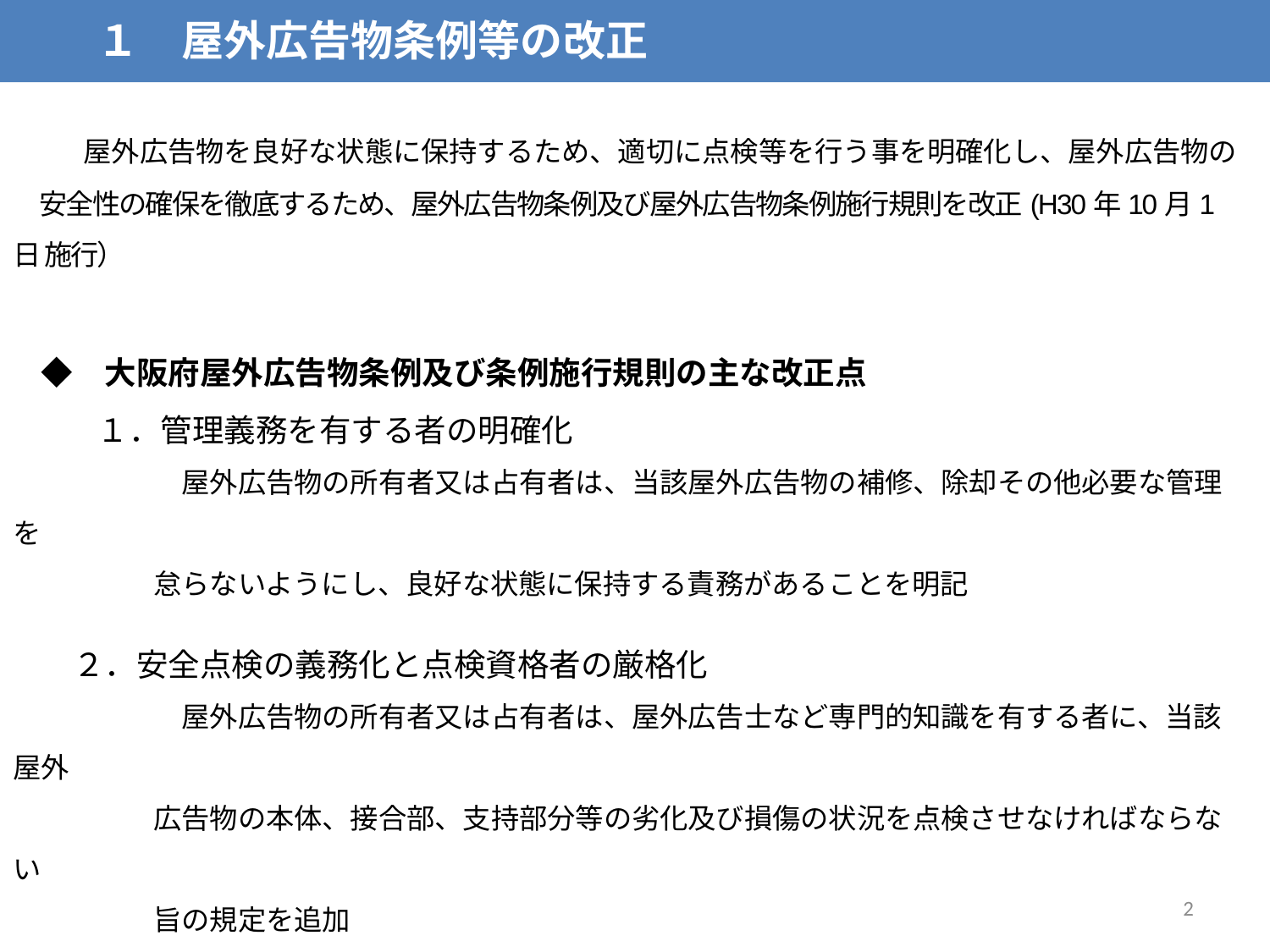

１　屋外広告物条例等の改正
　　屋外広告物を良好な状態に保持するため、適切に点検等を行う事を明確化し、屋外広告物の
　安全性の確保を徹底するため、屋外広告物条例及び屋外広告物条例施行規則を改正(H30年10月1日 施行）

　◆　大阪府屋外広告物条例及び条例施行規則の主な改正点
　　　１．管理義務を有する者の明確化
　　　　　　屋外広告物の所有者又は占有者は、当該屋外広告物の補修、除却その他必要な管理を
　　　　　怠らないようにし、良好な状態に保持する責務があることを明記

　　２．安全点検の義務化と点検資格者の厳格化
　　　　　　屋外広告物の所有者又は占有者は、屋外広告士など専門的知識を有する者に、当該屋外
　　　　　広告物の本体、接合部、支持部分等の劣化及び損傷の状況を点検させなければならない
　　　　　旨の規定を追加

　　３．２の点検結果について知事への提出を義務化
　　　　　　屋外広告物の所有者又は占有者は、更新許可の申請時に、２の点検結果を知事に提出しな
　　　　　ければならない旨の規定を追加
2